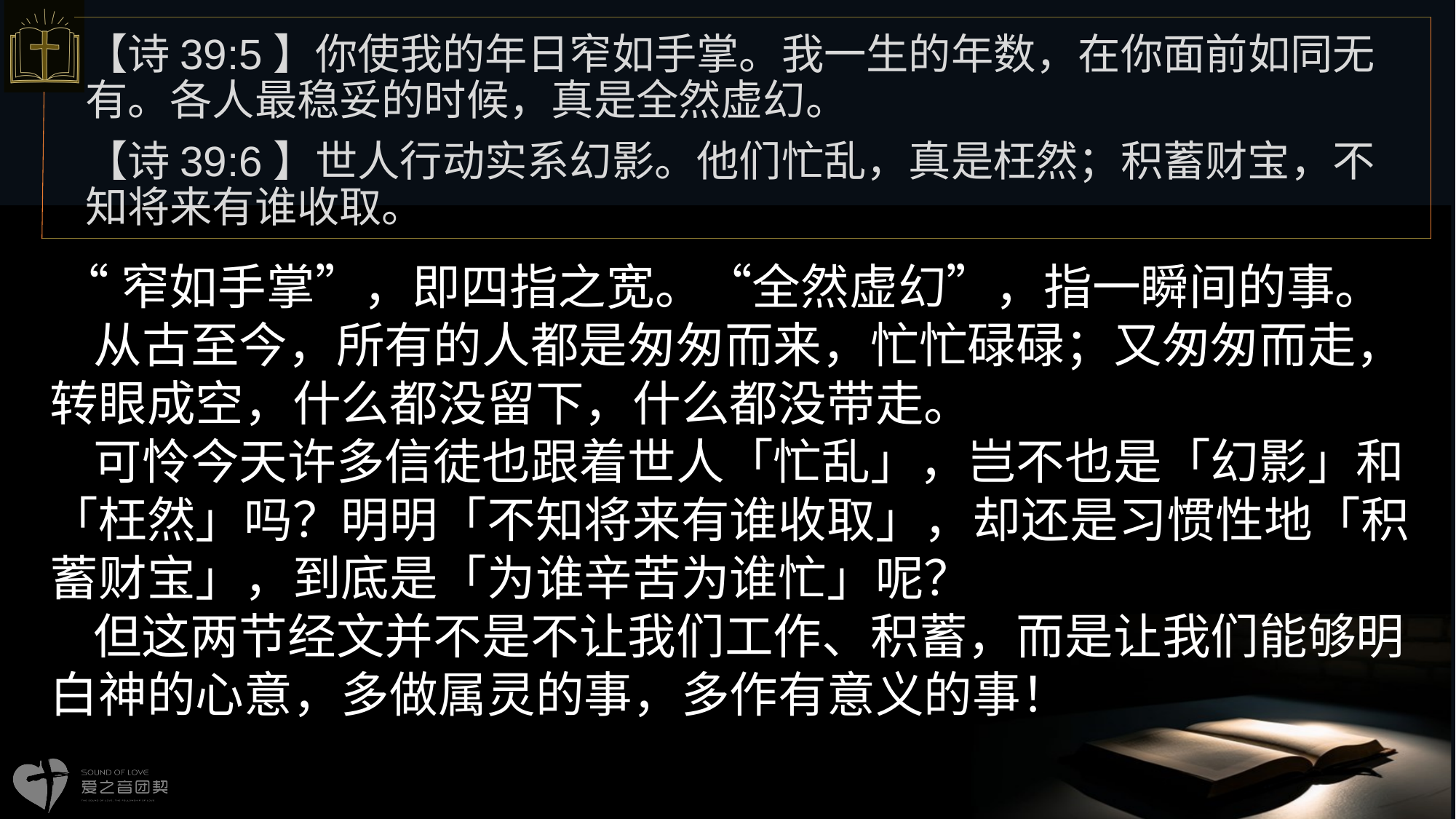

【诗39:5】你使我的年日窄如手掌。我一生的年数，在你面前如同无有。各人最稳妥的时候，真是全然虚幻。
【诗39:6】世人行动实系幻影。他们忙乱，真是枉然；积蓄财宝，不知将来有谁收取。
# “窄如手掌”，即四指之宽。“全然虚幻”，指一瞬间的事。 从古至今，所有的人都是匆匆而来，忙忙碌碌；又匆匆而走，转眼成空，什么都没留下，什么都没带走。 可怜今天许多信徒也跟着世人「忙乱」，岂不也是「幻影」和「枉然」吗？明明「不知将来有谁收取」，却还是习惯性地「积蓄财宝」，到底是「为谁辛苦为谁忙」呢？ 但这两节经文并不是不让我们工作、积蓄，而是让我们能够明白神的心意，多做属灵的事，多作有意义的事！